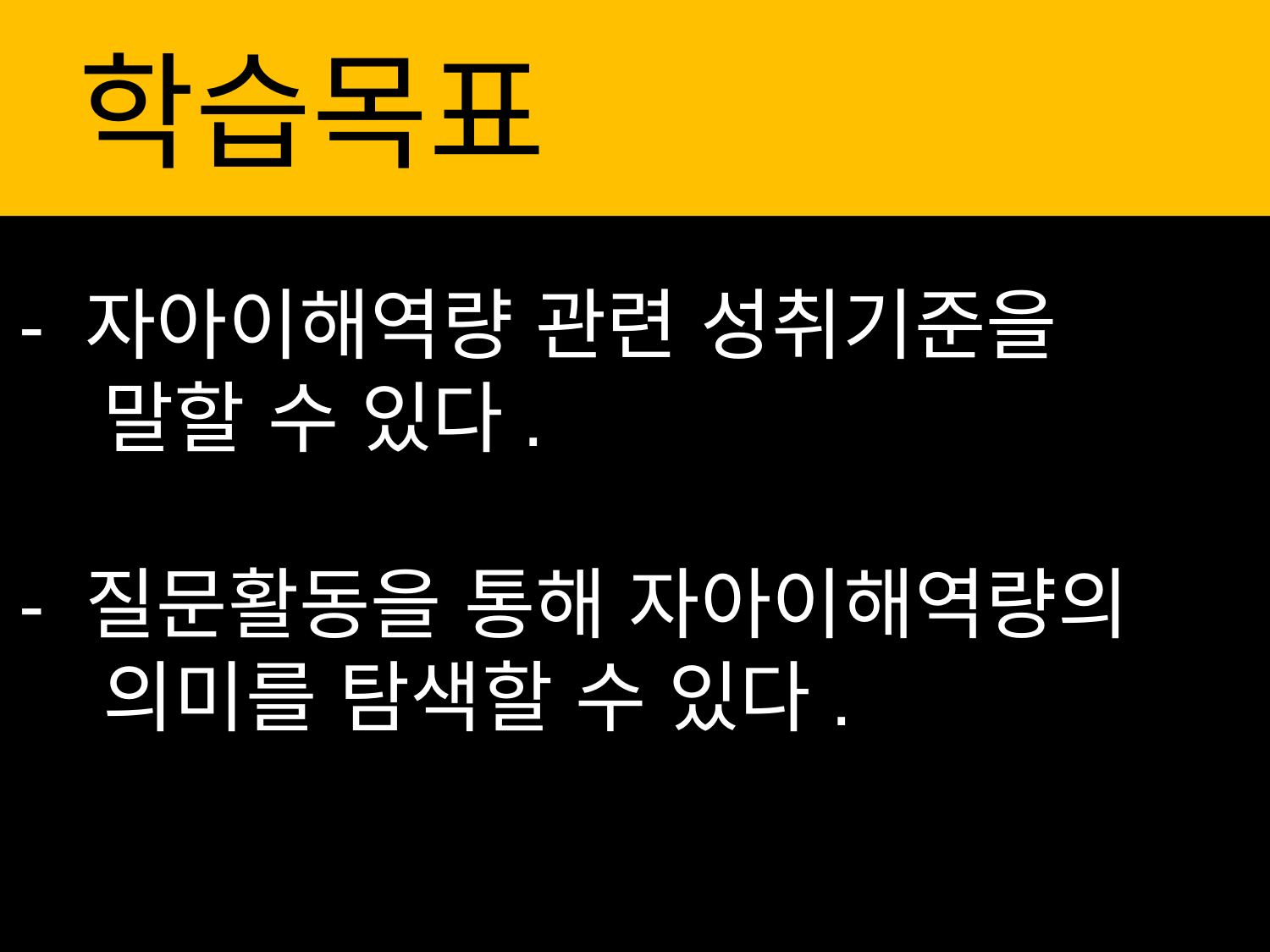

학습목표
- 자아이해역량 관련 성취기준을
   말할 수 있다.

- 질문활동을 통해 자아이해역량의
   의미를 탐색할 수 있다.